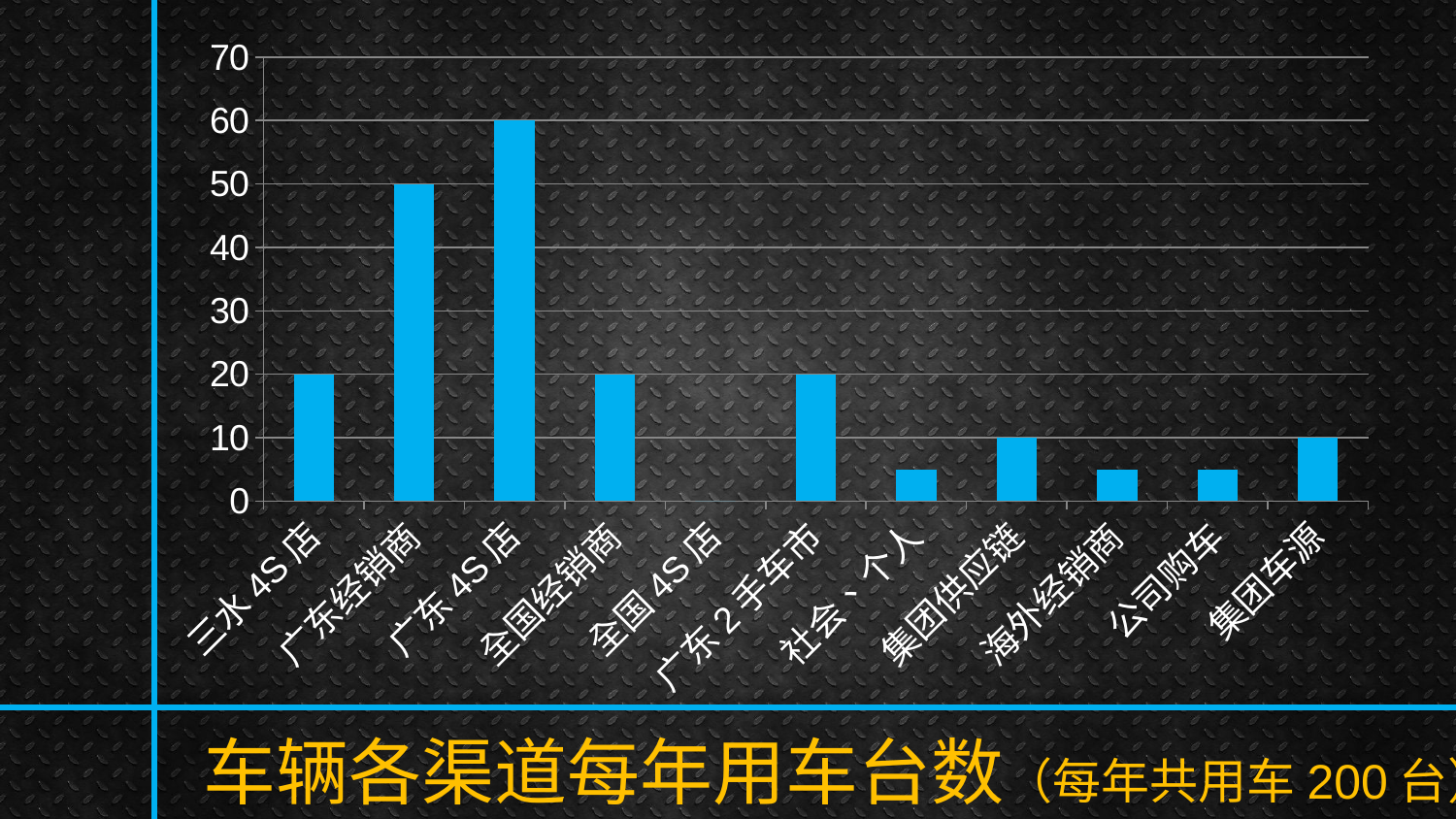

### Chart

| Category | 列1 |
|---|---|
| 三水4S店 | 20.0 |
| 广东经销商 | 50.0 |
| 广东4S店 | 60.0 |
| 全国经销商 | 20.0 |
| 全国4S店 | 0.0 |
| 广东2手车市 | 20.0 |
| 社会、个人 | 5.0 |
| 集团供应链 | 10.0 |
| 海外经销商 | 5.0 |
| 公司购车 | 5.0 |
| 集团车源 | 10.0 |
车辆各渠道每年用车台数（每年共用车200台）